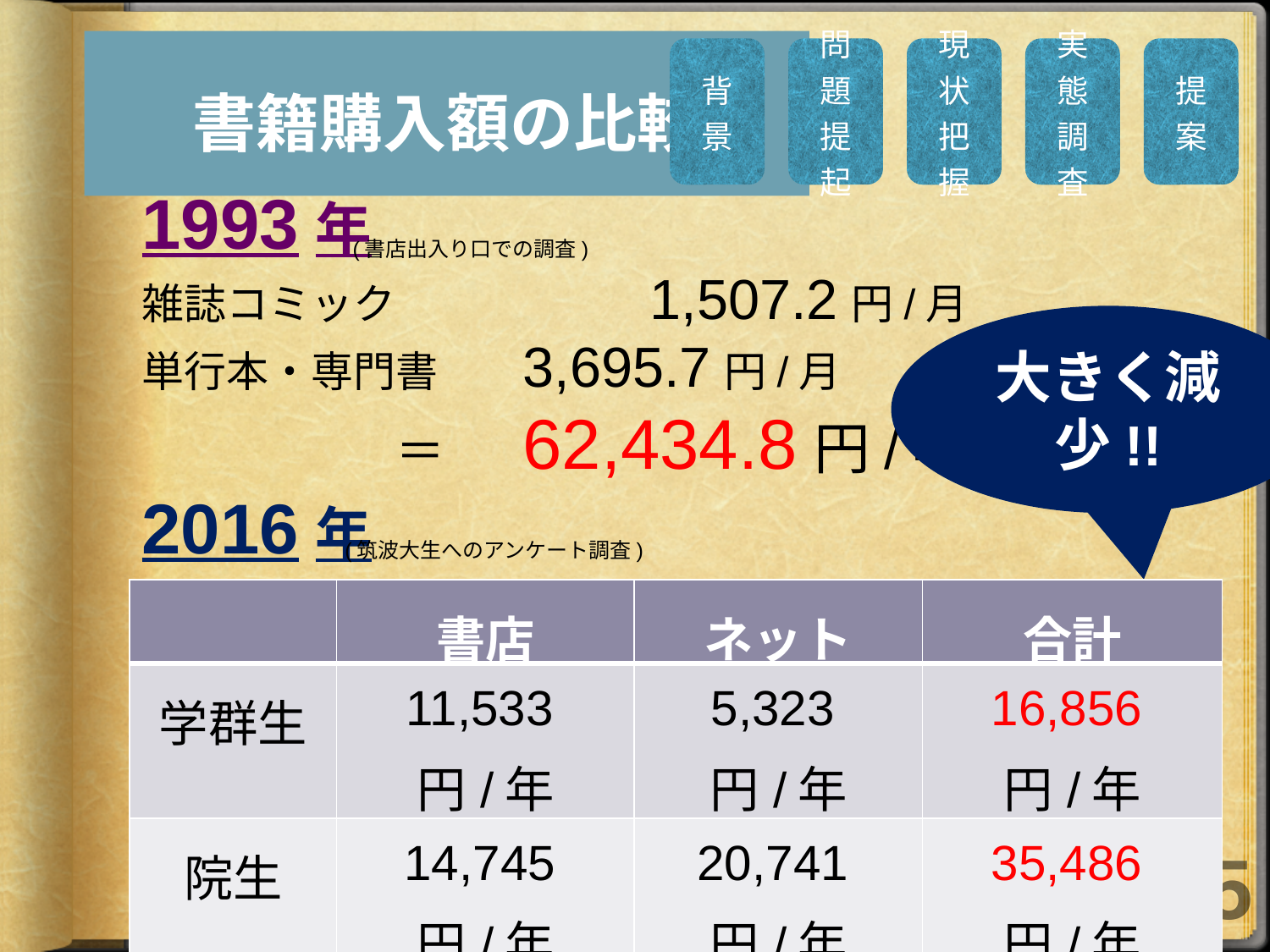

背景
問題提起
現状把握
実態調査
提案
書籍購入額の比較
1993年
雑誌コミック		1,507.2円/月
単行本・専門書	3,695.7円/月
		＝	62,434.8円/年
2016年

(書店出入り口での調査)
大きく減少!!
(筑波大生へのアンケート調査)
|  | 書店 | ネット | 合計 |
| --- | --- | --- | --- |
| 学群生 | 11,533円/年 | 5,323円/年 | 16,856円/年 |
| 院生 | 14,745円/年 | 20,741円/年 | 35,486円/年 |

25